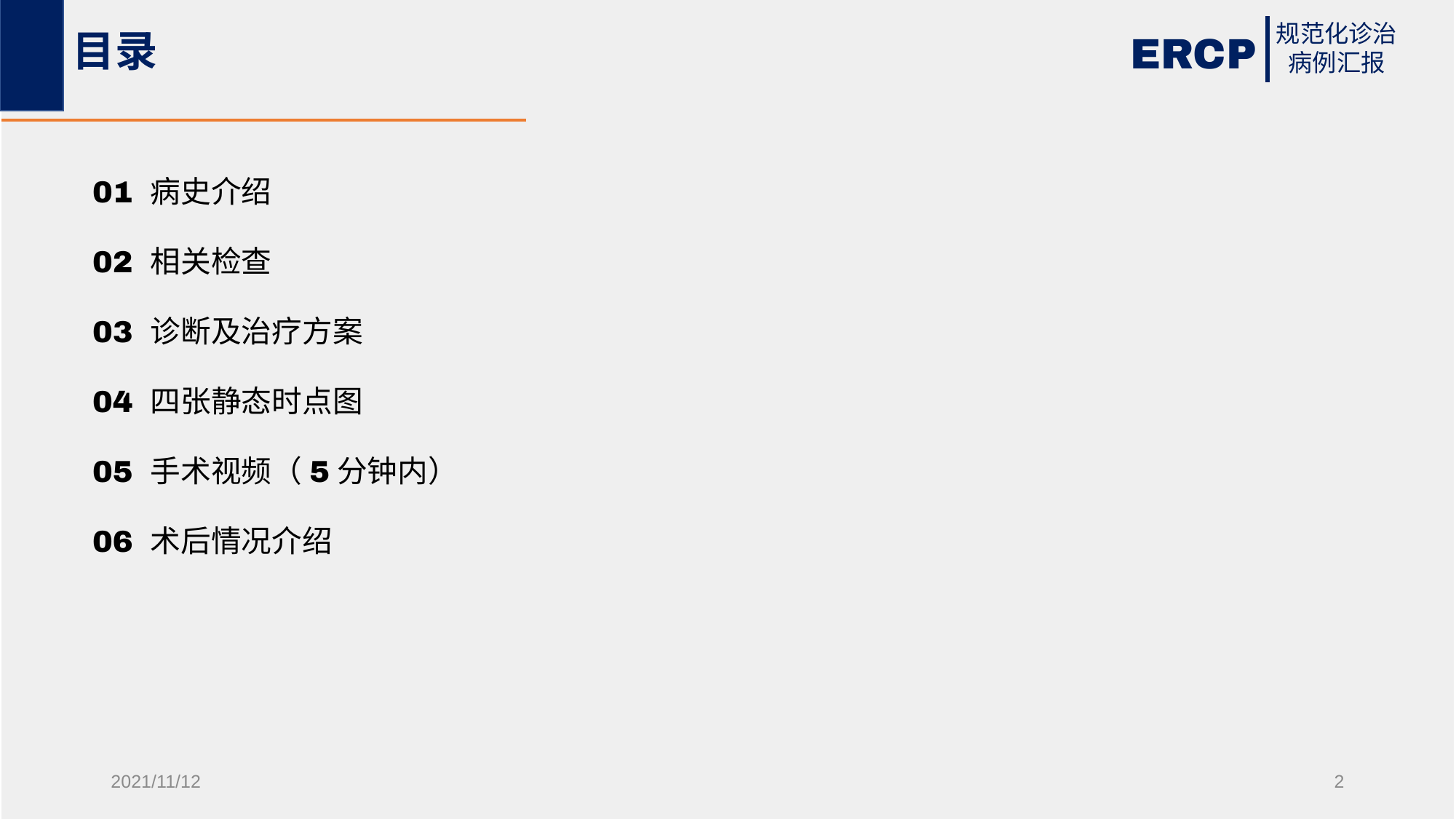

# 目录
01 病史介绍
02 相关检查
03 诊断及治疗方案
04 四张静态时点图
05 手术视频（5分钟内）
06 术后情况介绍

2021/11/12
2